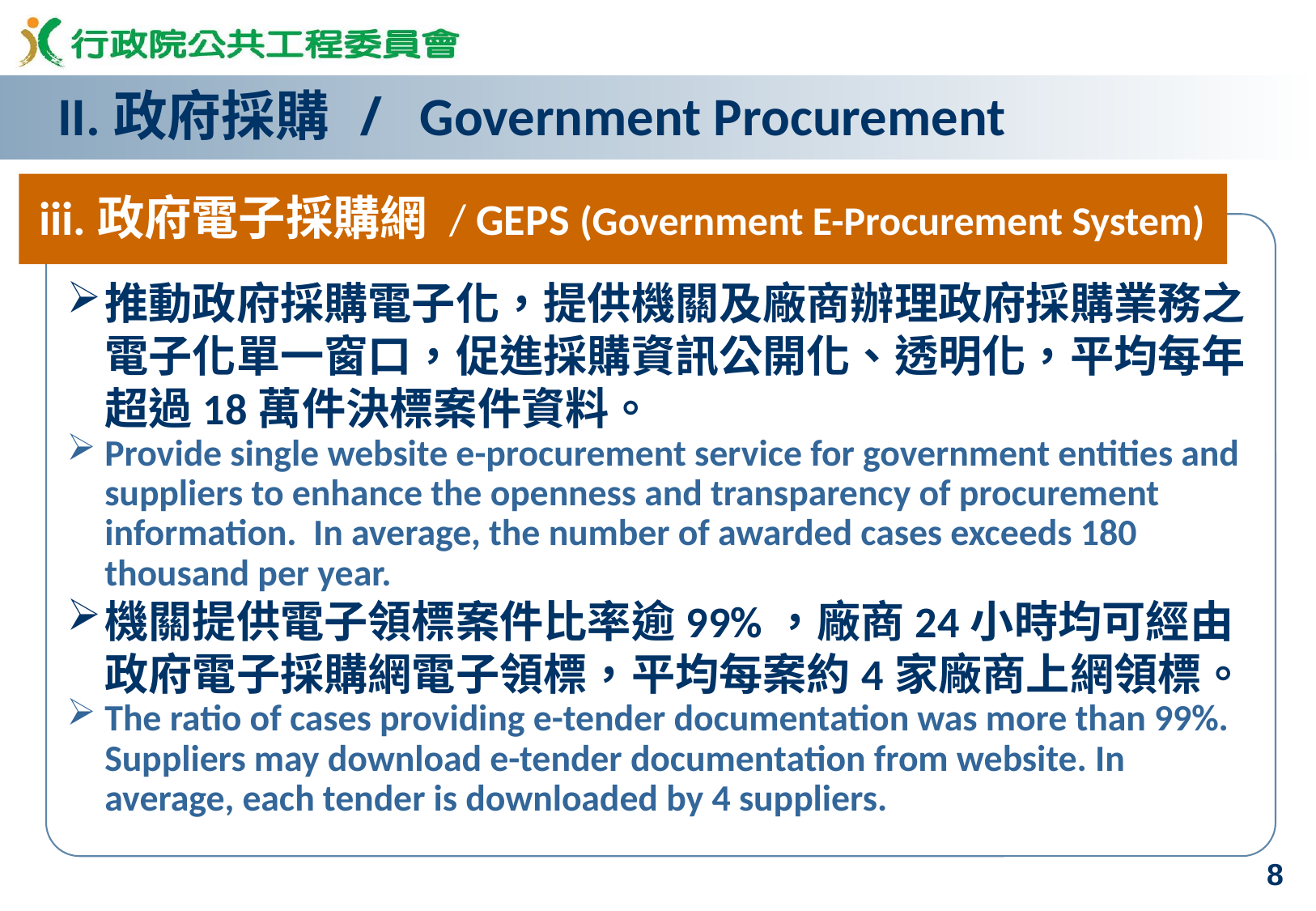

II.政府採購 / Government Procurement

iii.政府電子採購網 / GEPS (Government E-Procurement System)

推動政府採購電子化，提供機關及廠商辦理政府採購業務之電子化單一窗口，促進採購資訊公開化、透明化，平均每年超過18萬件決標案件資料。
Provide single website e-procurement service for government entities and suppliers to enhance the openness and transparency of procurement information.  In average, the number of awarded cases exceeds 180 thousand per year.
機關提供電子領標案件比率逾99%，廠商24小時均可經由政府電子採購網電子領標，平均每案約4家廠商上網領標。
The ratio of cases providing e-tender documentation was more than 99%. Suppliers may download e-tender documentation from website. In average, each tender is downloaded by 4 suppliers.